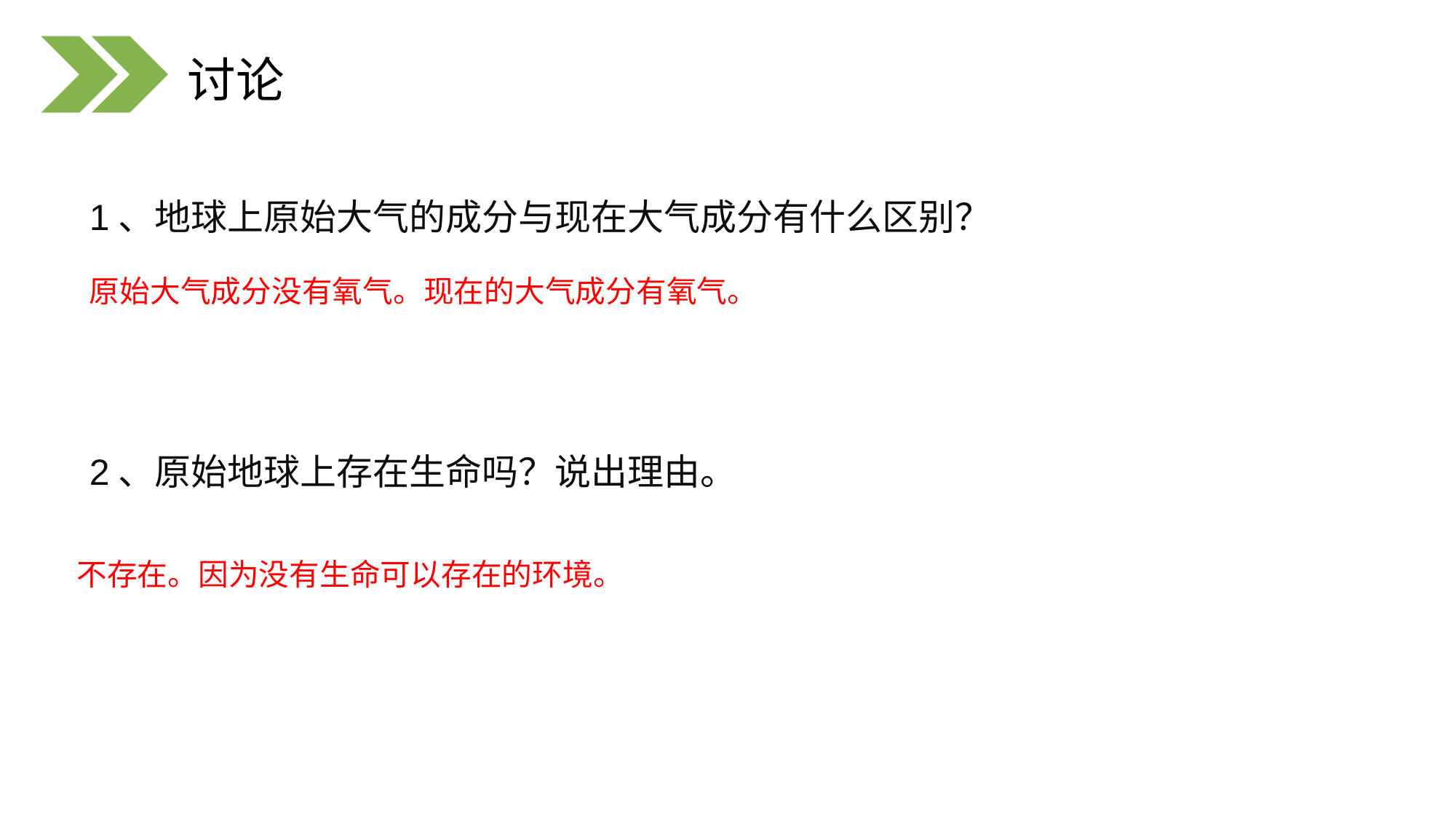

讨论
1、地球上原始大气的成分与现在大气成分有什么区别？

2、原始地球上存在生命吗？说出理由。

原始大气成分没有氧气。现在的大气成分有氧气。
不存在。因为没有生命可以存在的环境。